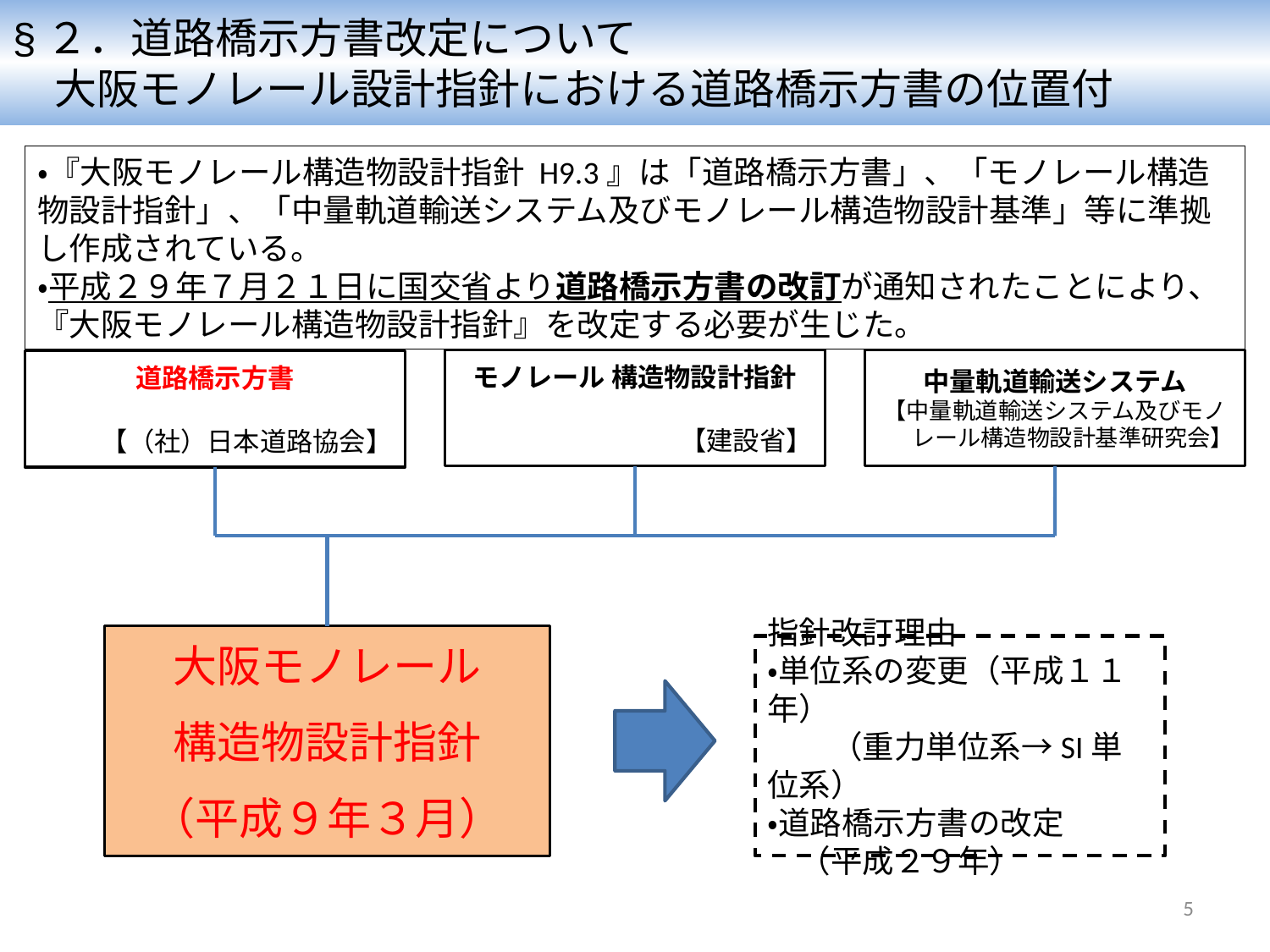

§２．道路橋示方書改定について
　大阪モノレール設計指針における道路橋示方書の位置付
・『大阪モノレール構造物設計指針 H9.3』は「道路橋示方書」、「モノレール構造物設計指針」、「中量軌道輸送システム及びモノレール構造物設計基準」等に準拠し作成されている。
・平成２９年７月２１日に国交省より道路橋示方書の改訂が通知されたことにより、 『大阪モノレール構造物設計指針』を改定する必要が生じた。
モノレール 構造物設計指針

【建設省】
中量軌道輸送システム
【中量軌道輸送システム及びモノ
レール構造物設計基準研究会】
道路橋示方書

【（社）日本道路協会】
大阪モノレール
構造物設計指針
（平成９年３月）
道路橋示方書

【（社）日本道路協会】
モノレール
構造物設計指針
【建設省】
中量輸送システム
【中量軌道輸送システム及びモノレール構造物設計基準研究会】
大阪モノレール

構造物設計指針

（平成９年３月）
指針改訂理由
・単位系の変更（平成１１年）
　　（重力単位系→SI単位系）
・道路橋示方書の改定
　（平成２９年）
（社）日本道路協会

中量軌道輸送システム
及びモノレール
構造物設計基準研究会
建設省
5